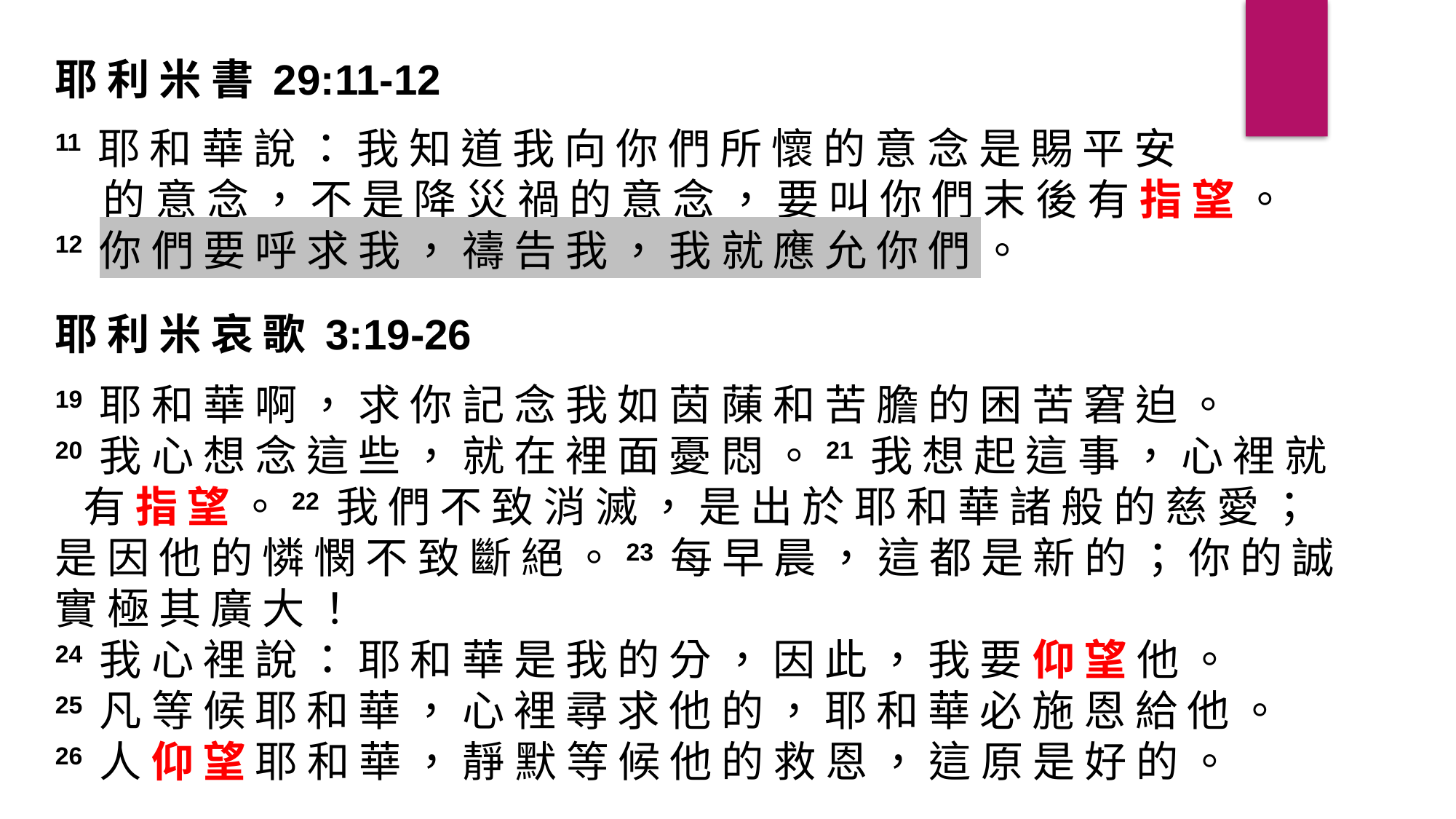

耶 利 米 書 29:11-12

11 耶 和 華 說 ： 我 知 道 我 向 你 們 所 懷 的 意 念 是 賜 平 安
    的 意 念 ， 不 是 降 災 禍 的 意 念 ， 要 叫 你 們 末 後 有 指 望 。
12 你 們 要 呼 求 我 ， 禱 告 我 ， 我 就 應 允 你 們 。

耶 利 米 哀 歌 3:19-26

19 耶 和 華 啊 ， 求 你 記 念 我 如 茵 蔯 和 苦 膽 的 困 苦 窘 迫 。
20 我 心 想 念 這 些 ， 就 在 裡 面 憂 悶 。21 我 想 起 這 事 ， 心 裡 就     有 指 望 。22 我 們 不 致 消 滅 ， 是 出 於 耶 和 華 諸 般 的 慈 愛 ； 是 因 他 的 憐 憫 不 致 斷 絕 。23 每 早 晨 ， 這 都 是 新 的 ； 你 的 誠 實 極 其 廣 大 ！
24 我 心 裡 說 ： 耶 和 華 是 我 的 分 ， 因 此 ， 我 要 仰 望 他 。
25 凡 等 候 耶 和 華 ， 心 裡 尋 求 他 的 ， 耶 和 華 必 施 恩 給 他 。
26 人 仰 望 耶 和 華 ， 靜 默 等 候 他 的 救 恩 ， 這 原 是 好 的 。